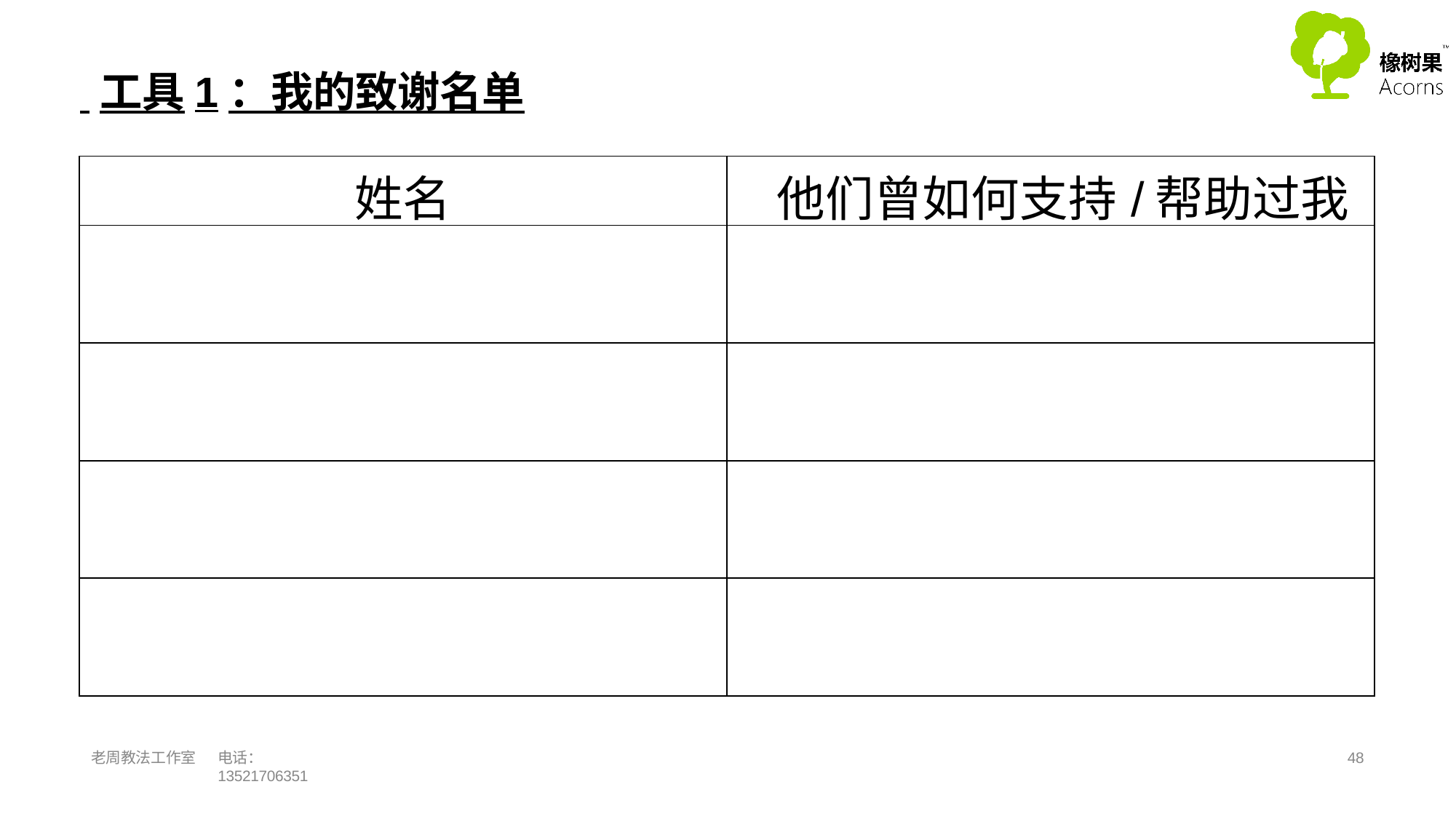

# 工具1：我的致谢名单
| 姓名 | 他们曾如何支持/帮助过我 |
| --- | --- |
|  |  |
|  |  |
|  |  |
|  |  |
老周教法工作室
电话：13521706351
48